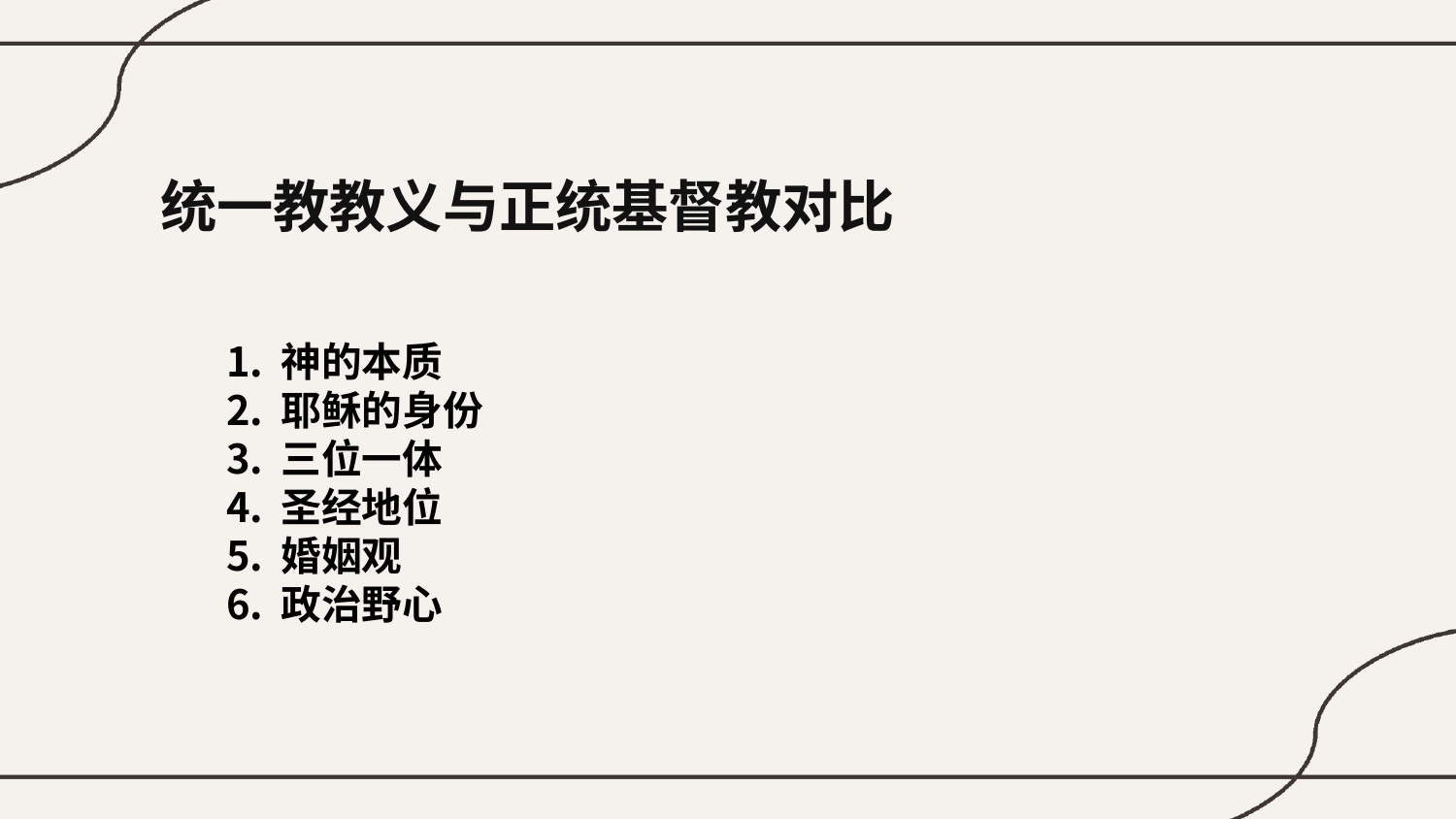

统一教教义与正统基督教对比
神的本质
耶稣的身份
三位一体
圣经地位
婚姻观
政治野心